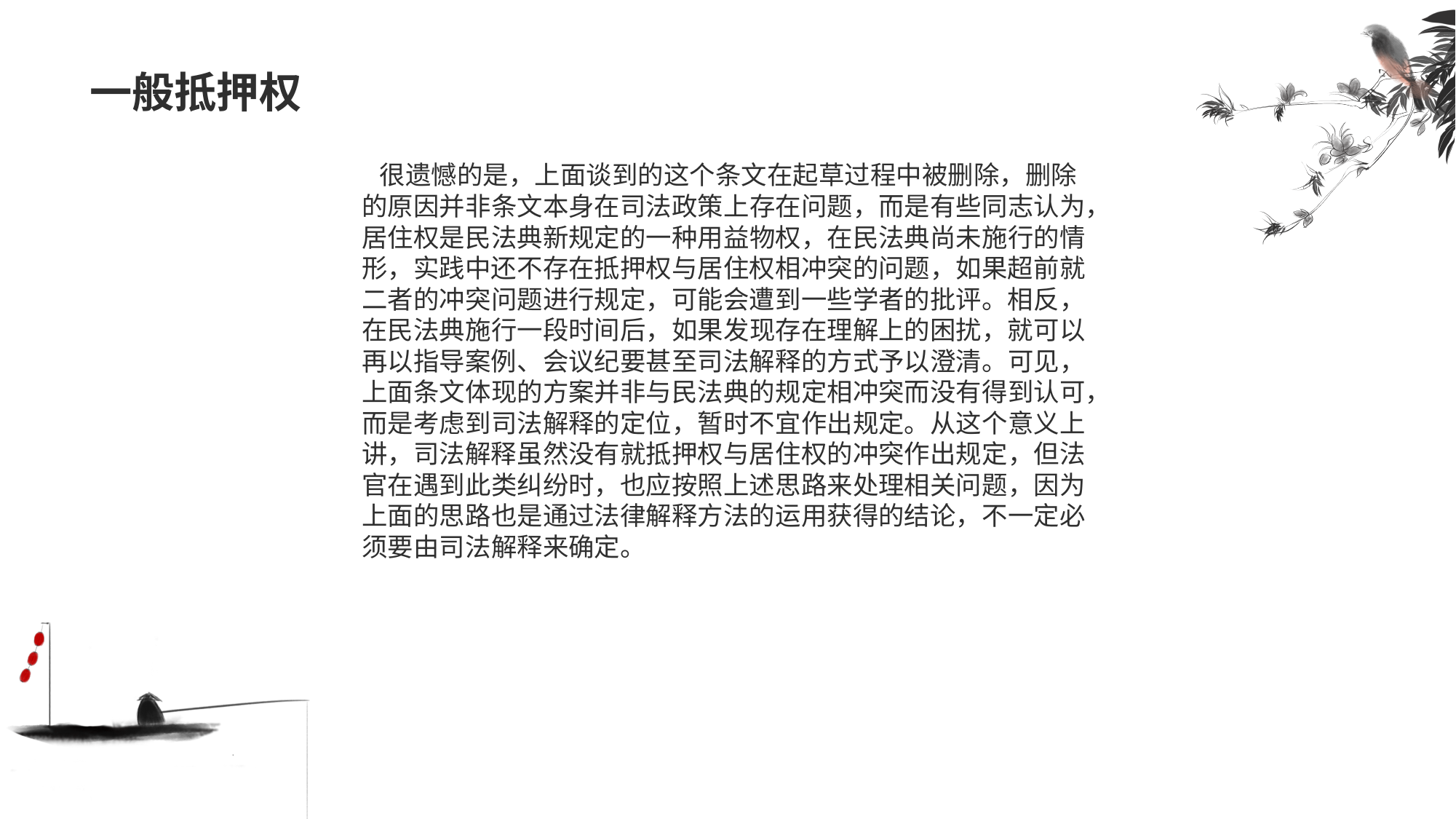

# 一般抵押权

  很遗憾的是，上面谈到的这个条文在起草过程中被删除，删除的原因并非条文本身在司法政策上存在问题，而是有些同志认为，居住权是民法典新规定的一种用益物权，在民法典尚未施行的情形，实践中还不存在抵押权与居住权相冲突的问题，如果超前就二者的冲突问题进行规定，可能会遭到一些学者的批评。相反，在民法典施行一段时间后，如果发现存在理解上的困扰，就可以再以指导案例、会议纪要甚至司法解释的方式予以澄清。可见，上面条文体现的方案并非与民法典的规定相冲突而没有得到认可，而是考虑到司法解释的定位，暂时不宜作出规定。从这个意义上讲，司法解释虽然没有就抵押权与居住权的冲突作出规定，但法官在遇到此类纠纷时，也应按照上述思路来处理相关问题，因为上面的思路也是通过法律解释方法的运用获得的结论，不一定必须要由司法解释来确定。
123